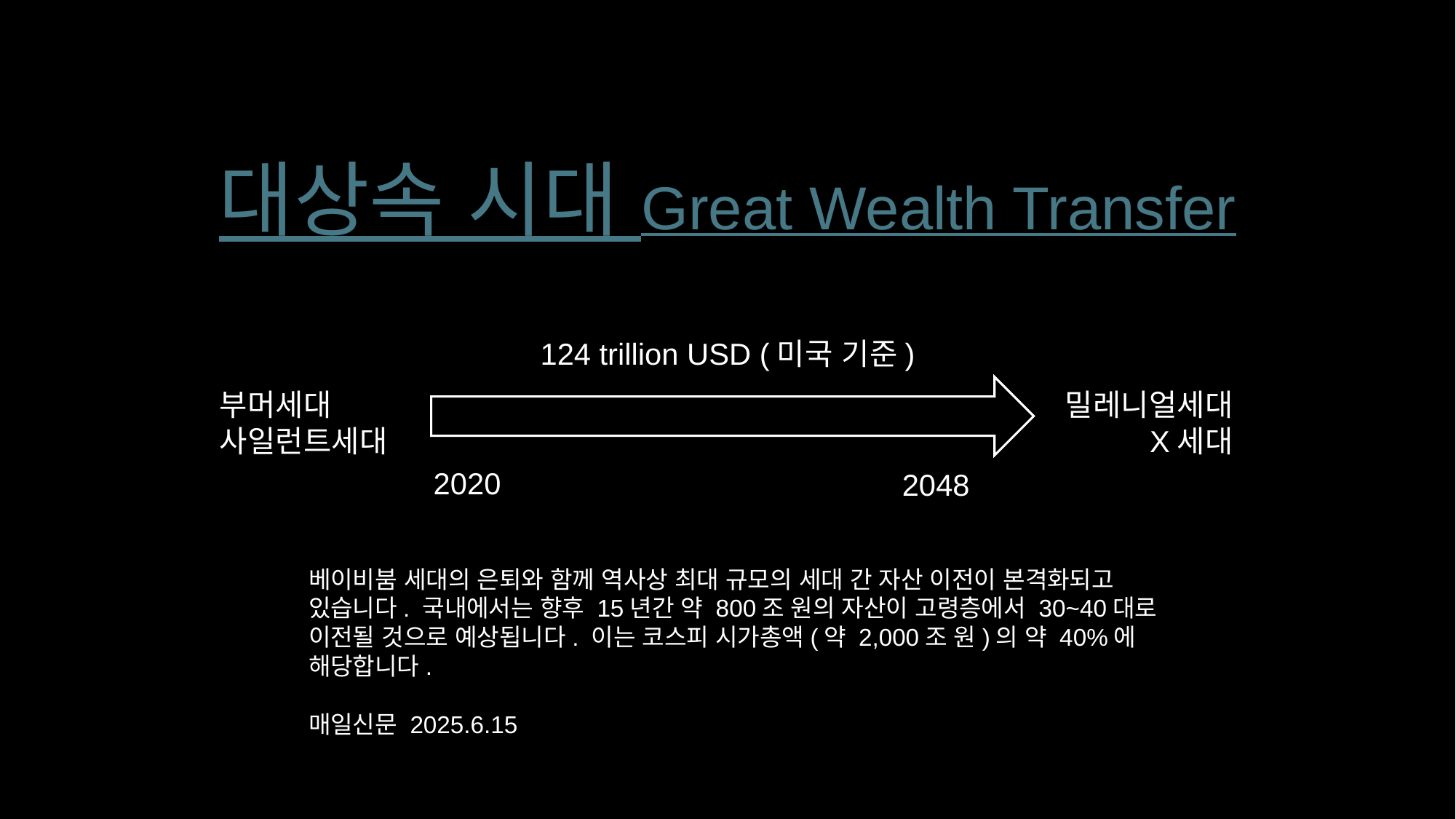

대상속 시대 Great Wealth Transfer
124 trillion USD (미국 기준)

부머세대
사일런트세대
밀레니얼세대
X세대
2020
2048
베이비붐 세대의 은퇴와 함께 역사상 최대 규모의 세대 간 자산 이전이 본격화되고 있습니다. 국내에서는 향후 15년간 약 800조 원의 자산이 고령층에서 30~40대로 이전될 것으로 예상됩니다. 이는 코스피 시가총액(약 2,000조 원)의 약 40%에 해당합니다.

매일신문 2025.6.15